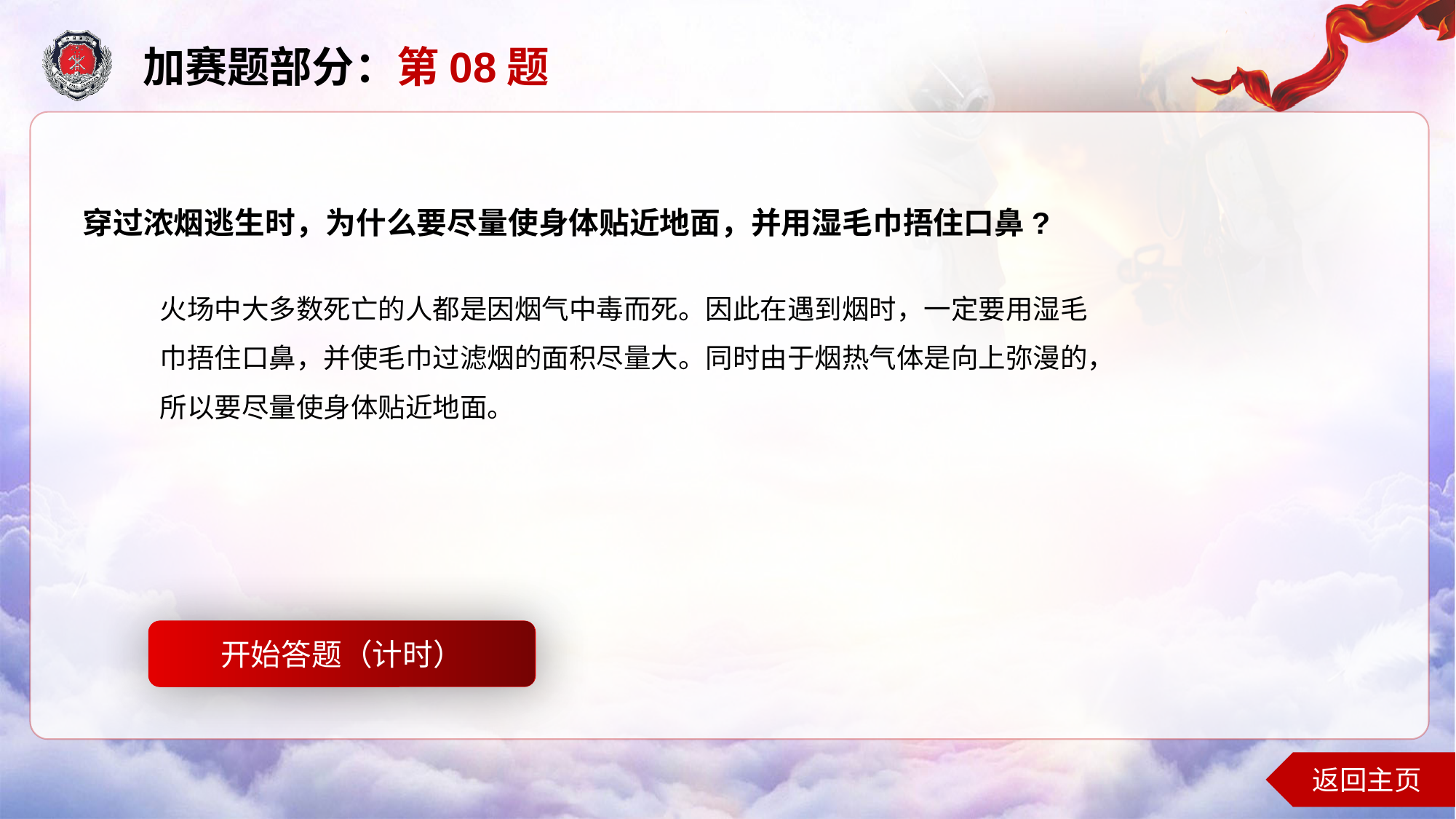

加赛题部分：第08题
穿过浓烟逃生时，为什么要尽量使身体贴近地面，并用湿毛巾捂住口鼻?
火场中大多数死亡的人都是因烟气中毒而死。因此在遇到烟时，一定要用湿毛  巾捂住口鼻，并使毛巾过滤烟的面积尽量大。同时由于烟热气体是向上弥漫的，所以要尽量使身体贴近地面。
开始答题（计时）
开始答题
返回主页